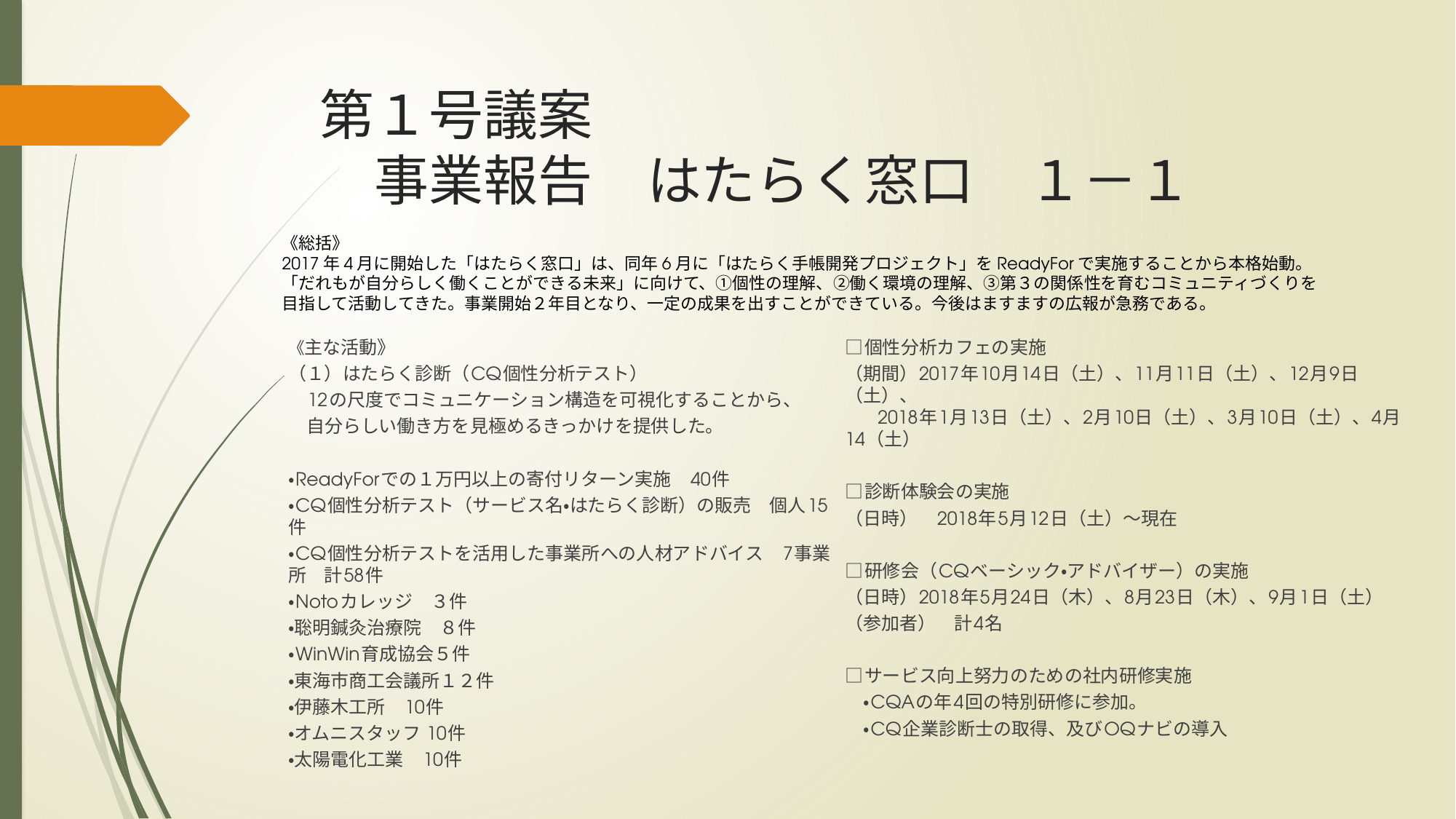

# 第１号議案 　事業報告　はたらく窓口　１－１
《総括》
2017年4月に開始した「はたらく窓口」は、同年6月に「はたらく手帳開発プロジェクト」をReadyForで実施することから本格始動。
「だれもが自分らしく働くことができる未来」に向けて、①個性の理解、②働く環境の理解、③第３の関係性を育むコミュニティづくりを
目指して活動してきた。事業開始２年目となり、一定の成果を出すことができている。今後はますますの広報が急務である。

《主な活動》
（１）はたらく診断（CQ個性分析テスト）
　12の尺度でコミュニケーション構造を可視化することから、
　自分らしい働き方を見極めるきっかけを提供した。

・ReadyForでの１万円以上の寄付リターン実施　40件
・CQ個性分析テスト（サービス名・はたらく診断）の販売　個人15件
・CQ個性分析テストを活用した事業所への人材アドバイス　7事業所　計58件
・Notoカレッジ　３件
・聡明鍼灸治療院　８件
・WinWin育成協会５件
・東海市商工会議所１２件
・伊藤木工所　10件
・オムニスタッフ 10件
・太陽電化工業　10件

□個性分析カフェの実施
（期間）2017年10月14日（土）、11月11日（土）、12月9日（土）、
	2018年1月13日（土）、2月10日（土）、3月10日（土）、4月14（土）

□診断体験会の実施
（日時）　2018年5月12日（土）～現在

□研修会（CQベーシック・アドバイザー）の実施
（日時）2018年5月24日（木）、8月23日（木）、9月1日（土）
（参加者）　計4名

□サービス向上努力のための社内研修実施
　・CQAの年4回の特別研修に参加。
　・CQ企業診断士の取得、及びOQナビの導入